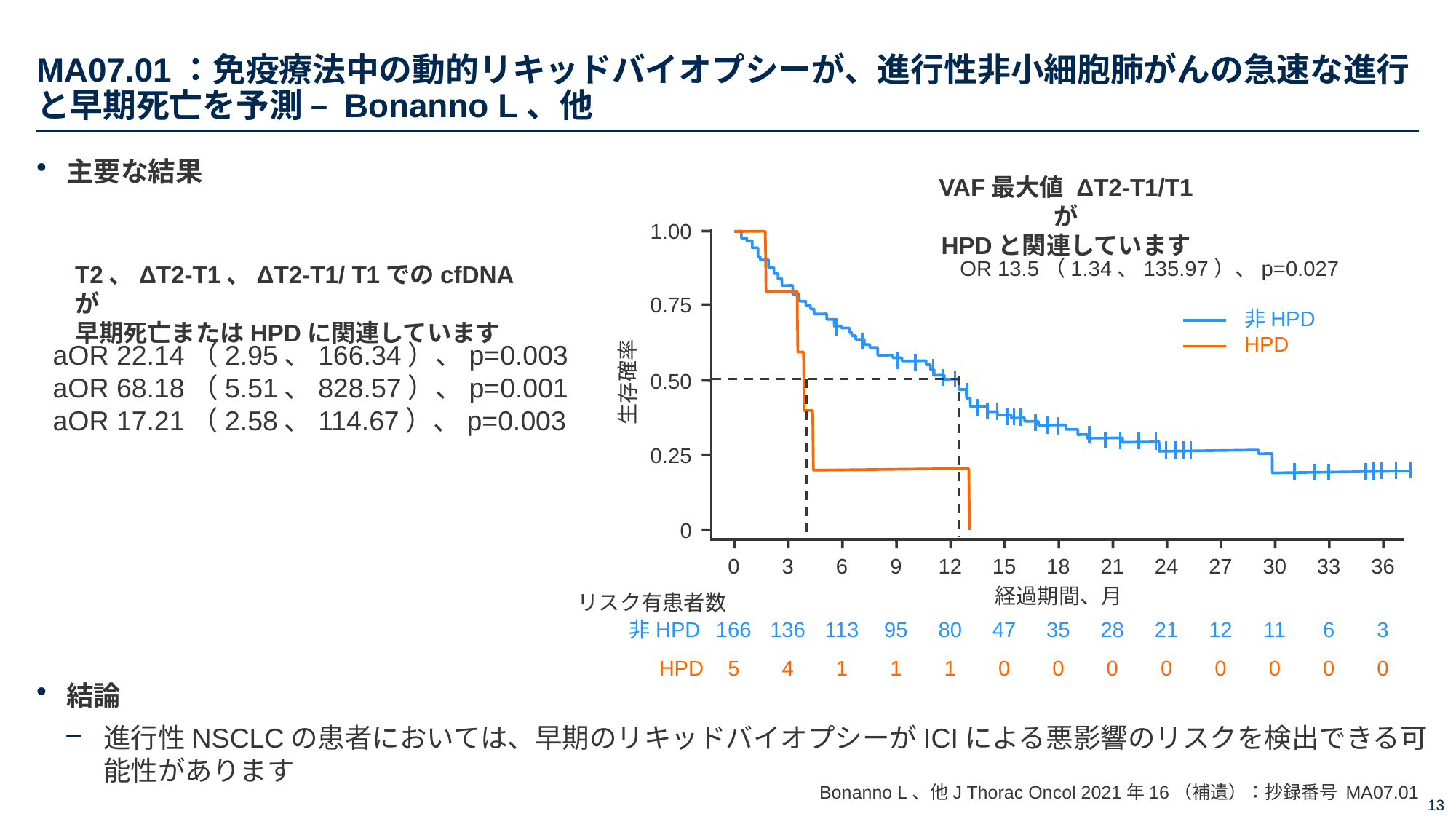

# MA07.01：免疫療法中の動的リキッドバイオプシーが、進行性非小細胞肺がんの急速な進行と早期死亡を予測 – Bonanno L、他
主要な結果
結論
進行性NSCLCの患者においては、早期のリキッドバイオプシーがICIによる悪影響のリスクを検出できる可能性があります
VAF最大値 ΔT2-T1/T1 が
HPDと関連しています
1.00

0.75

生存確率
0.50

0.25

0

OR 13.5（1.34、135.97）、p=0.027
T2、ΔT2-T1、ΔT2-T1/ T1でのcfDNAが
早期死亡またはHPDに関連しています
非HPD
HPD
aOR 22.14（2.95、166.34）、p=0.003
aOR 68.18（5.51、828.57）、p=0.001
aOR 17.21（2.58、114.67）、p=0.003

0
3
6
9
12
15
18
21
24
27
30
33
36
経過期間、月
リスク有患者数
非HPD
166
136
113
95
80
47
35
28
21
12
11
6
3
HPD
5
4
1
1
1
0
0
0
0
0
0
0
0
Bonanno L、他J Thorac Oncol 2021年16（補遺）：抄録番号 MA07.01